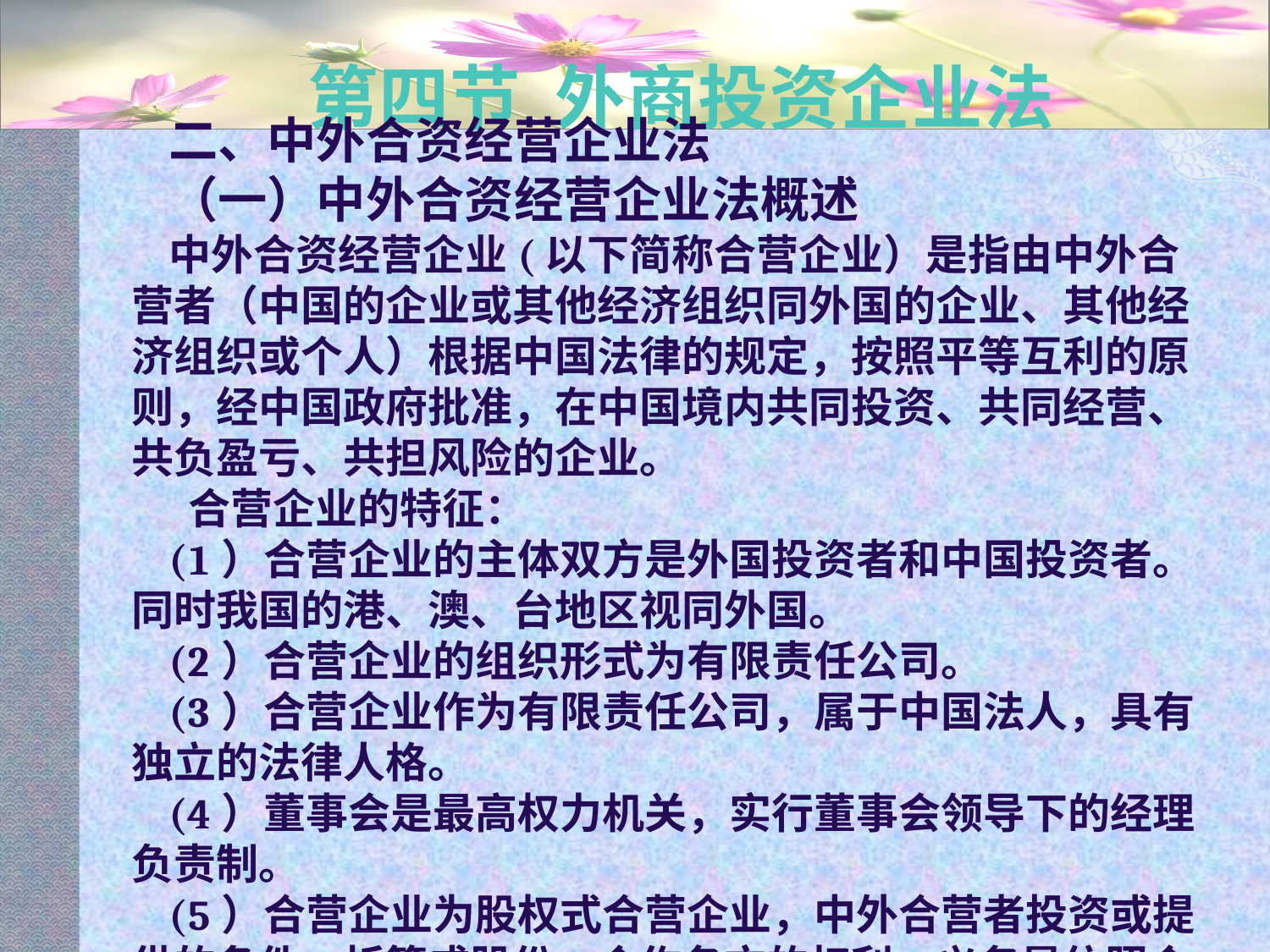

# 第四节  外商投资企业法
二、中外合资经营企业法
（一）中外合资经营企业法概述
中外合资经营企业(以下简称合营企业）是指由中外合营者（中国的企业或其他经济组织同外国的企业、其他经济组织或个人）根据中国法律的规定，按照平等互利的原则，经中国政府批准，在中国境内共同投资、共同经营、共负盈亏、共担风险的企业。
 合营企业的特征：
(1）合营企业的主体双方是外国投资者和中国投资者。同时我国的港、澳、台地区视同外国。
(2）合营企业的组织形式为有限责任公司。
(3）合营企业作为有限责任公司，属于中国法人，具有独立的法律人格。
(4）董事会是最高权力机关，实行董事会领导下的经理负责制。
(5）合营企业为股权式合营企业，中外合营者投资或提供的条件，折算成股份，合作各方的权利、义务是依照合营合同的约定按照出资比例对企业共担风险，共负盈亏。